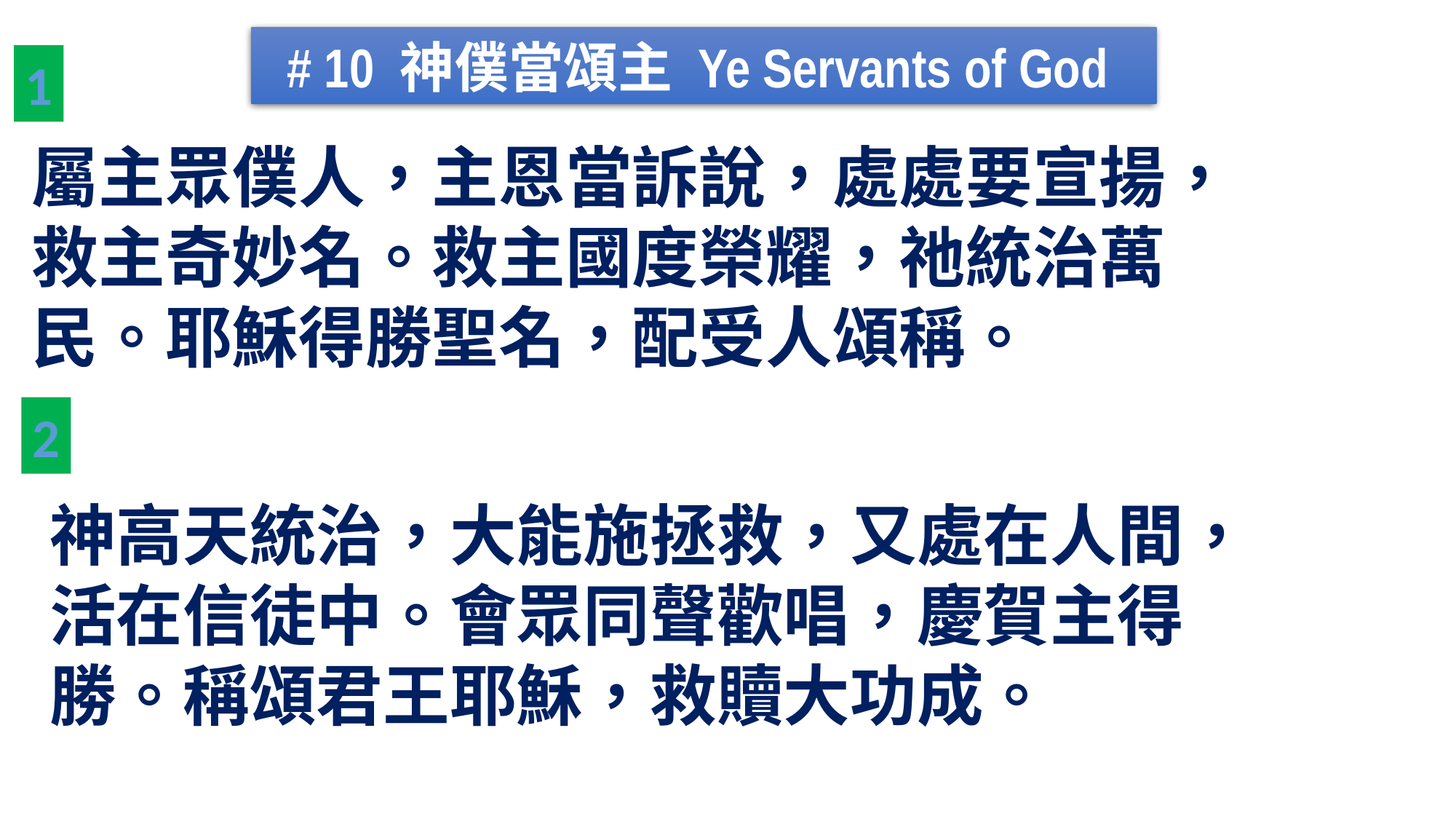

# 10 神僕當頌主 Ye Servants of God
1
屬主眾僕人，主恩當訴說，處處要宣揚，救主奇妙名。救主國度榮耀，祂統治萬民。耶穌得勝聖名，配受人頌稱。
2
神高天統治，大能施拯救，又處在人間，活在信徒中。會眾同聲歡唱，慶賀主得勝。稱頌君王耶穌，救贖大功成。